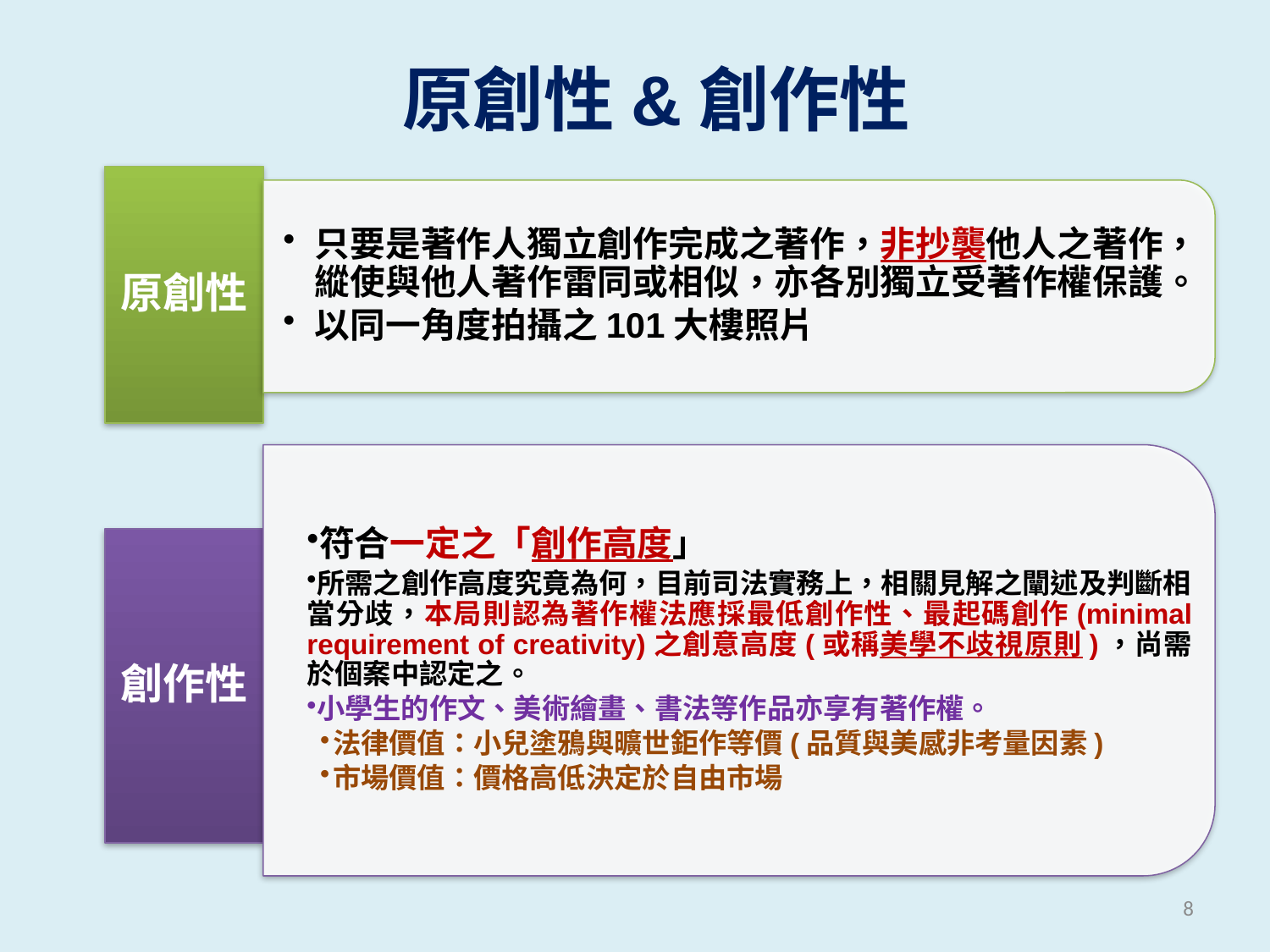

# 原創性&創作性
原創性
只要是著作人獨立創作完成之著作，非抄襲他人之著作，縱使與他人著作雷同或相似，亦各別獨立受著作權保護。
以同一角度拍攝之101大樓照片
創作性
符合一定之「創作高度」
所需之創作高度究竟為何，目前司法實務上，相關見解之闡述及判斷相當分歧，本局則認為著作權法應採最低創作性、最起碼創作(minimal requirement of creativity)之創意高度(或稱美學不歧視原則)，尚需於個案中認定之。
小學生的作文、美術繪畫、書法等作品亦享有著作權。
法律價值：小兒塗鴉與曠世鉅作等價(品質與美感非考量因素)
市場價值：價格高低決定於自由市場
8